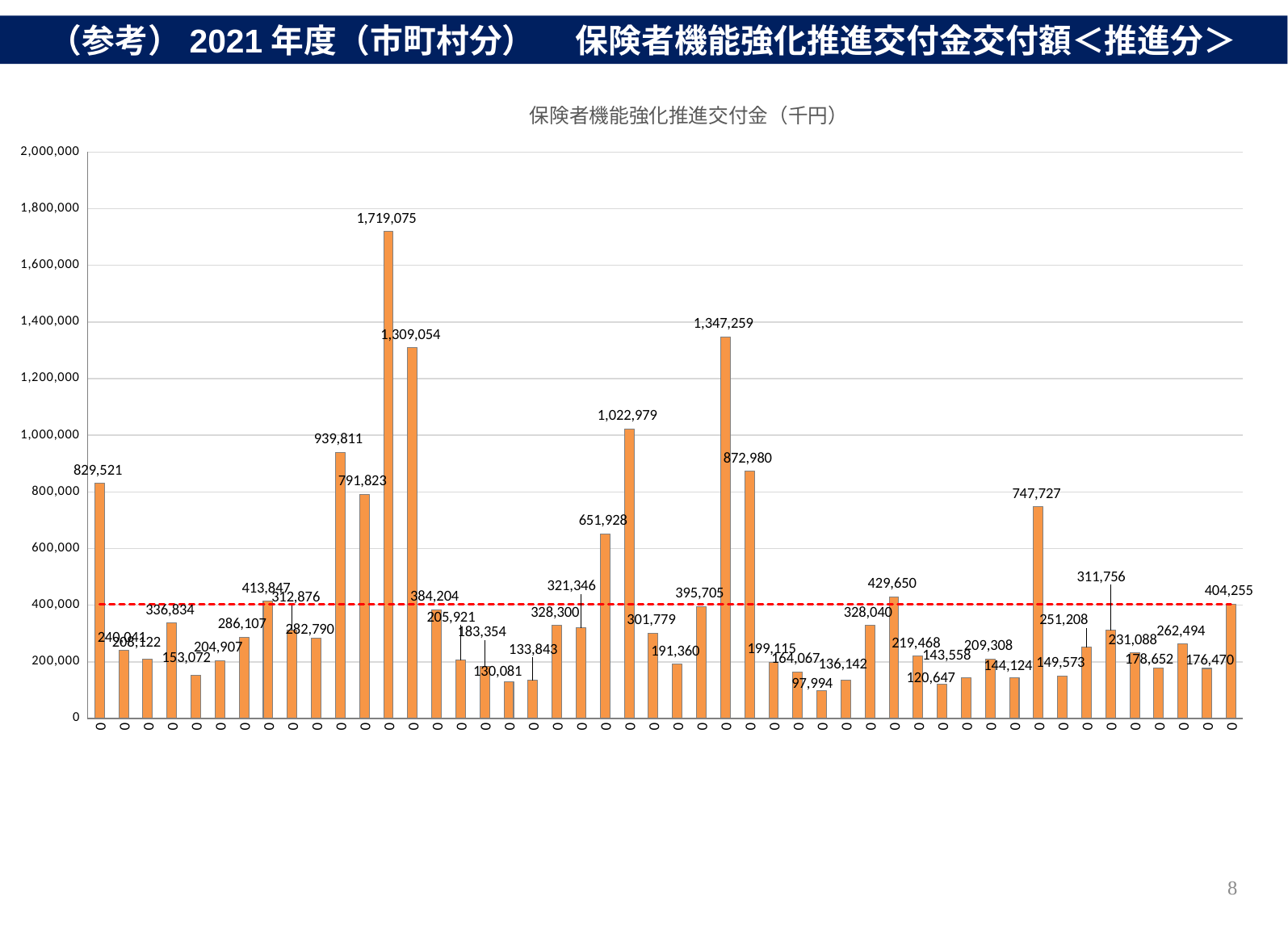

（参考）2021年度（市町村分） 　保険者機能強化推進交付金交付額＜推進分＞

### Chart: 保険者機能強化推進交付金（千円）

| Category | 保険者機能強化推進交付金（千円） | 平均 |  |
|---|---|---|---|
| 0 | 829521.0 | 404255.3191489362 | 829521.0 |
| 0 | 240041.0 | 404255.3191489362 | 240041.0 |
| 0 | 208122.0 | 404255.3191489362 | 208122.0 |
| 0 | 336834.0 | 404255.3191489362 | 336834.0 |
| 0 | 153072.0 | 404255.3191489362 | 153072.0 |
| 0 | 204907.0 | 404255.3191489362 | 204907.0 |
| 0 | 286107.0 | 404255.3191489362 | 286107.0 |
| 0 | 413847.0 | 404255.3191489362 | 413847.0 |
| 0 | 312876.0 | 404255.3191489362 | 312876.0 |
| 0 | 282790.0 | 404255.3191489362 | 282790.0 |
| 0 | 939811.0 | 404255.3191489362 | 939811.0 |
| 0 | 791823.0 | 404255.3191489362 | 791823.0 |
| 0 | 1719075.0 | 404255.3191489362 | 1719075.0 |
| 0 | 1309054.0 | 404255.3191489362 | 1309054.0 |
| 0 | 384204.0 | 404255.3191489362 | 384204.0 |
| 0 | 205921.0 | 404255.3191489362 | 205921.0 |
| 0 | 183354.0 | 404255.3191489362 | 183354.0 |
| 0 | 130081.0 | 404255.3191489362 | 130081.0 |
| 0 | 133843.0 | 404255.3191489362 | 133843.0 |
| 0 | 328300.0 | 404255.3191489362 | 328300.0 |
| 0 | 321346.0 | 404255.3191489362 | 321346.0 |
| 0 | 651928.0 | 404255.3191489362 | 651928.0 |
| 0 | 1022979.0 | 404255.3191489362 | 1022979.0 |
| 0 | 301779.0 | 404255.3191489362 | 301779.0 |
| 0 | 191360.0 | 404255.3191489362 | 191360.0 |
| 0 | 395705.0 | 404255.3191489362 | 395705.0 |
| 0 | 1347259.0 | 404255.3191489362 | 1347259.0 |
| 0 | 872980.0 | 404255.3191489362 | 872980.0 |
| 0 | 199115.0 | 404255.3191489362 | 199115.0 |
| 0 | 164067.0 | 404255.3191489362 | 164067.0 |
| 0 | 97994.0 | 404255.3191489362 | 97994.0 |
| 0 | 136142.0 | 404255.3191489362 | 136142.0 |
| 0 | 328040.0 | 404255.3191489362 | 328040.0 |
| 0 | 429650.0 | 404255.3191489362 | 429650.0 |
| 0 | 219468.0 | 404255.3191489362 | 219468.0 |
| 0 | 120647.0 | 404255.3191489362 | 120647.0 |
| 0 | 143558.0 | 404255.3191489362 | 143558.0 |
| 0 | 209308.0 | 404255.3191489362 | 209308.0 |
| 0 | 144124.0 | 404255.3191489362 | 144124.0 |
| 0 | 747727.0 | 404255.3191489362 | 747727.0 |
| 0 | 149573.0 | 404255.3191489362 | 149573.0 |
| 0 | 251208.0 | 404255.3191489362 | 251208.0 |
| 0 | 311756.0 | 404255.3191489362 | 311756.0 |
| 0 | 231088.0 | 404255.3191489362 | 231088.0 |
| 0 | 178652.0 | 404255.3191489362 | 178652.0 |
| 0 | 262494.0 | 404255.3191489362 | 262494.0 |
| 0 | 176470.0 | 404255.3191489362 | 176470.0 |
| 0 | 404255.3191489362 | 404255.3191489362 | 404255.3191489362 |
8